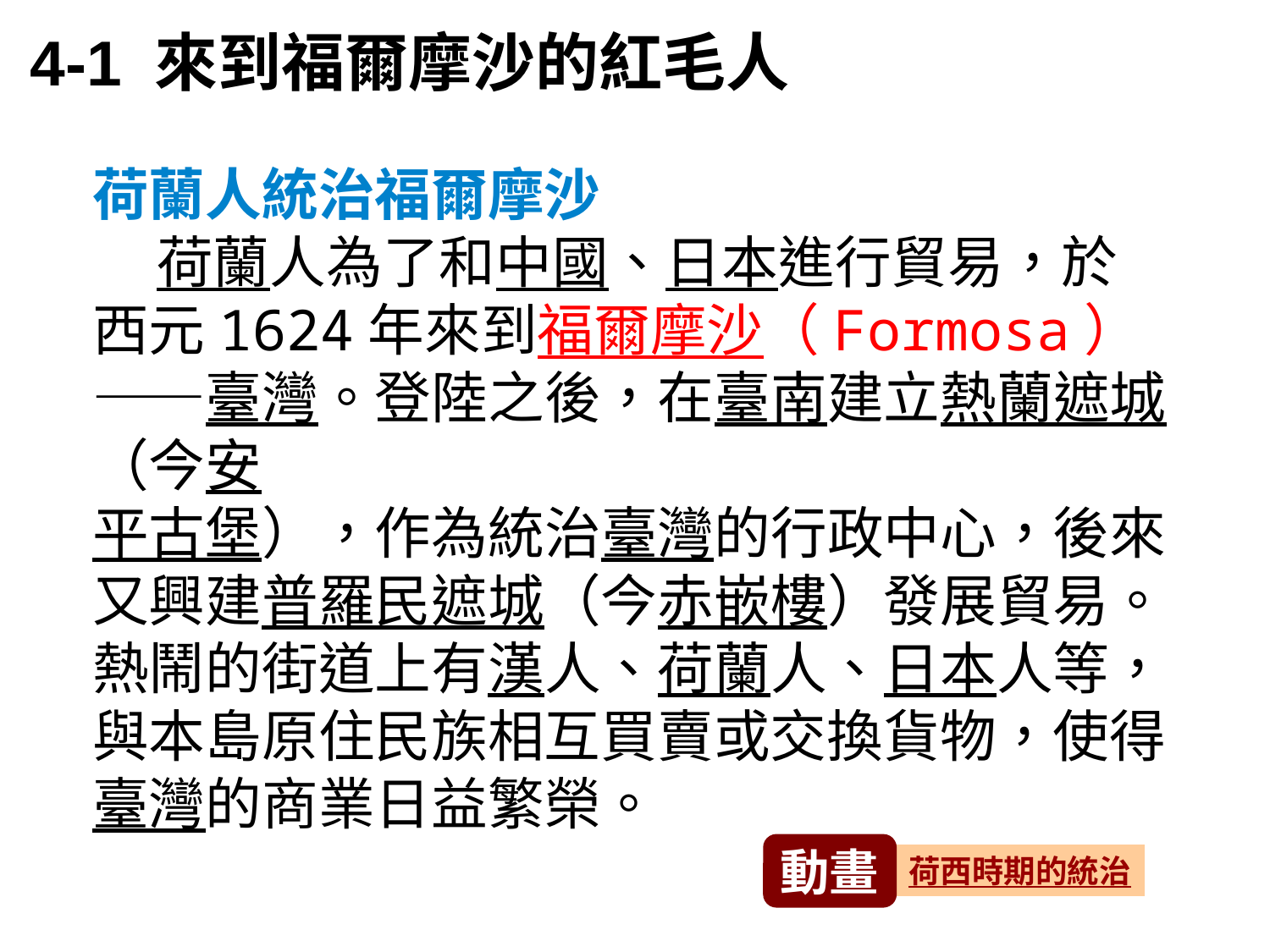

4-1 來到福爾摩沙的紅毛人
荷蘭人統治福爾摩沙
    荷蘭人為了和中國、日本進行貿易，於
西元1624年來到福爾摩沙（Formosa）——臺灣。登陸之後，在臺南建立熱蘭遮城（今安
平古堡），作為統治臺灣的行政中心，後來
又興建普羅民遮城（今赤嵌樓）發展貿易。
熱鬧的街道上有漢人、荷蘭人、日本人等，
與本島原住民族相互買賣或交換貨物，使得
臺灣的商業日益繁榮。
動畫
荷西時期的統治